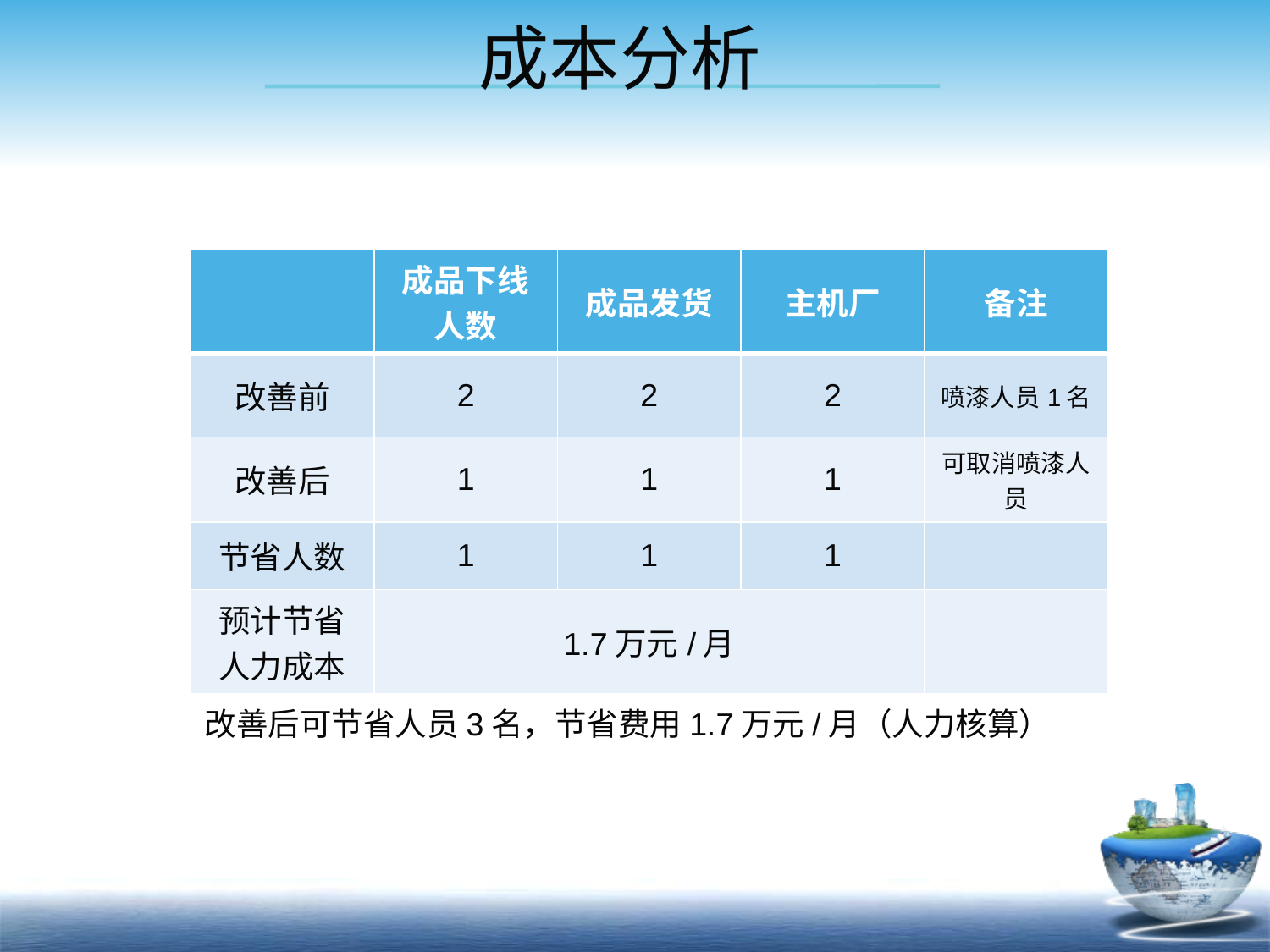

成本分析

|  | 成品下线人数 | 成品发货 | 主机厂 | 备注 |
| --- | --- | --- | --- | --- |
| 改善前 | 2 | 2 | 2 | 喷漆人员1名 |
| 改善后 | 1 | 1 | 1 | 可取消喷漆人员 |
| 节省人数 | 1 | 1 | 1 |  |
| 预计节省人力成本 | 1.7万元/月 |  |  |  |
改善后可节省人员3名，节省费用1.7万元/月（人力核算）